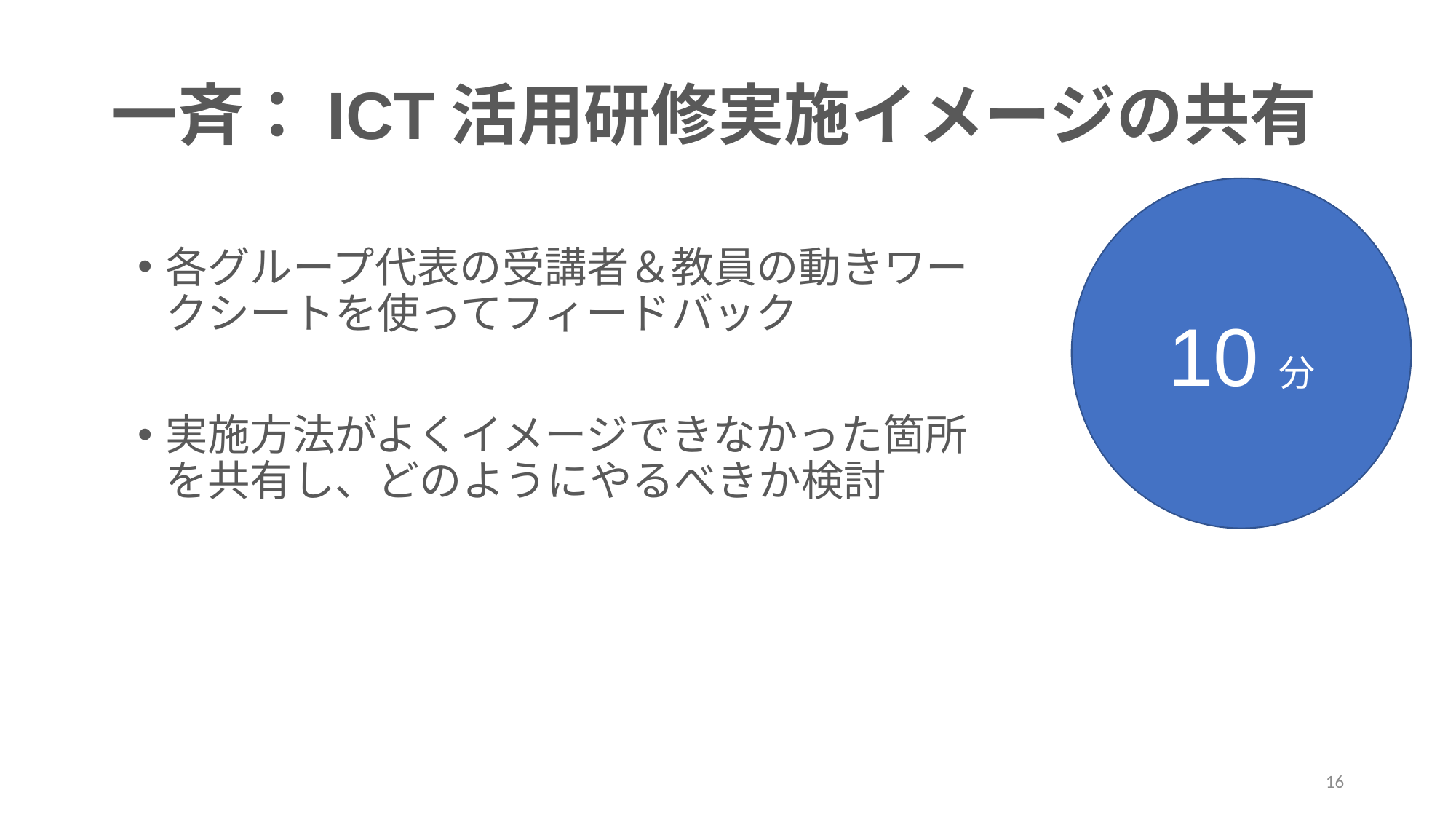

# 一斉：ICT活用研修実施イメージの共有
10分
各グループ代表の受講者＆教員の動きワークシートを使ってフィードバック

実施方法がよくイメージできなかった箇所を共有し、どのようにやるべきか検討

16